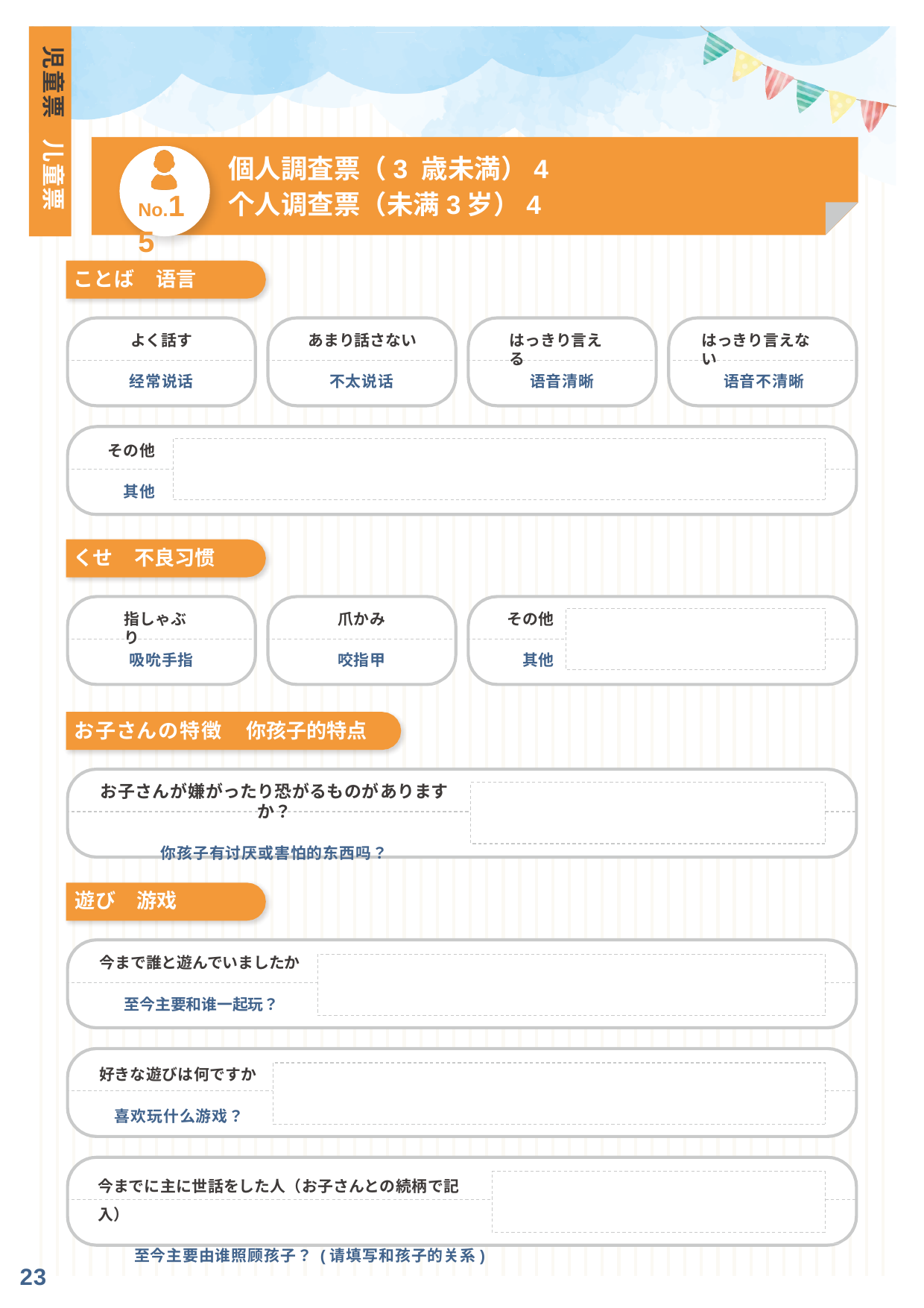

児童票

儿童票

個人調査票（3 歳未満）4
个人调查票（未满3岁）4
No.15
ことば	语言

よく話す
あまり話さない
はっきり言える
はっきり言えない
经常说话
不太说话
语音清晰
语音不清晰
その他

其他

くせ
不良习惯

指しゃぶり
爪かみ
その他

吸吮手指
咬指甲
其他

お子さんの特徴
你孩子的特点
お子さんが嫌がったり恐がるものがありますか？
你孩子有讨厌或害怕的东西吗？
遊び
游戏

今まで誰と遊んでいましたか

至今主要和谁一起玩？
好きな遊びは何ですか

喜欢玩什么游戏？

今までに主に世話をした人（お子さんとの続柄で記入）

至今主要由谁照顾孩子？ (请填写和孩子的关系)
23